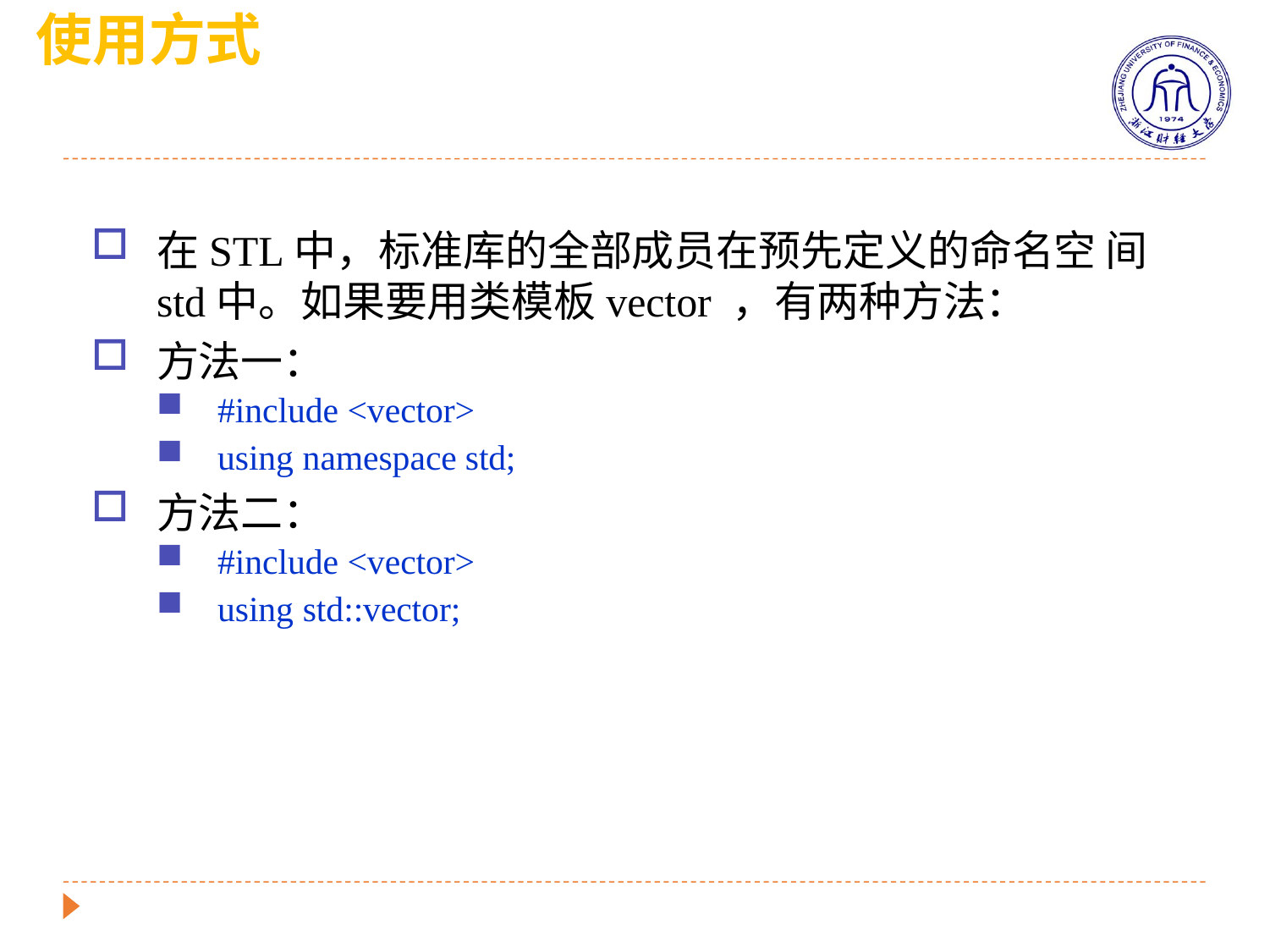

使用方式
在STL中，标准库的全部成员在预先定义的命名空 间std中。如果要用类模板vector ，有两种方法：
方法一：
#include <vector>
using namespace std;
方法二：
#include <vector>
using std::vector;
9